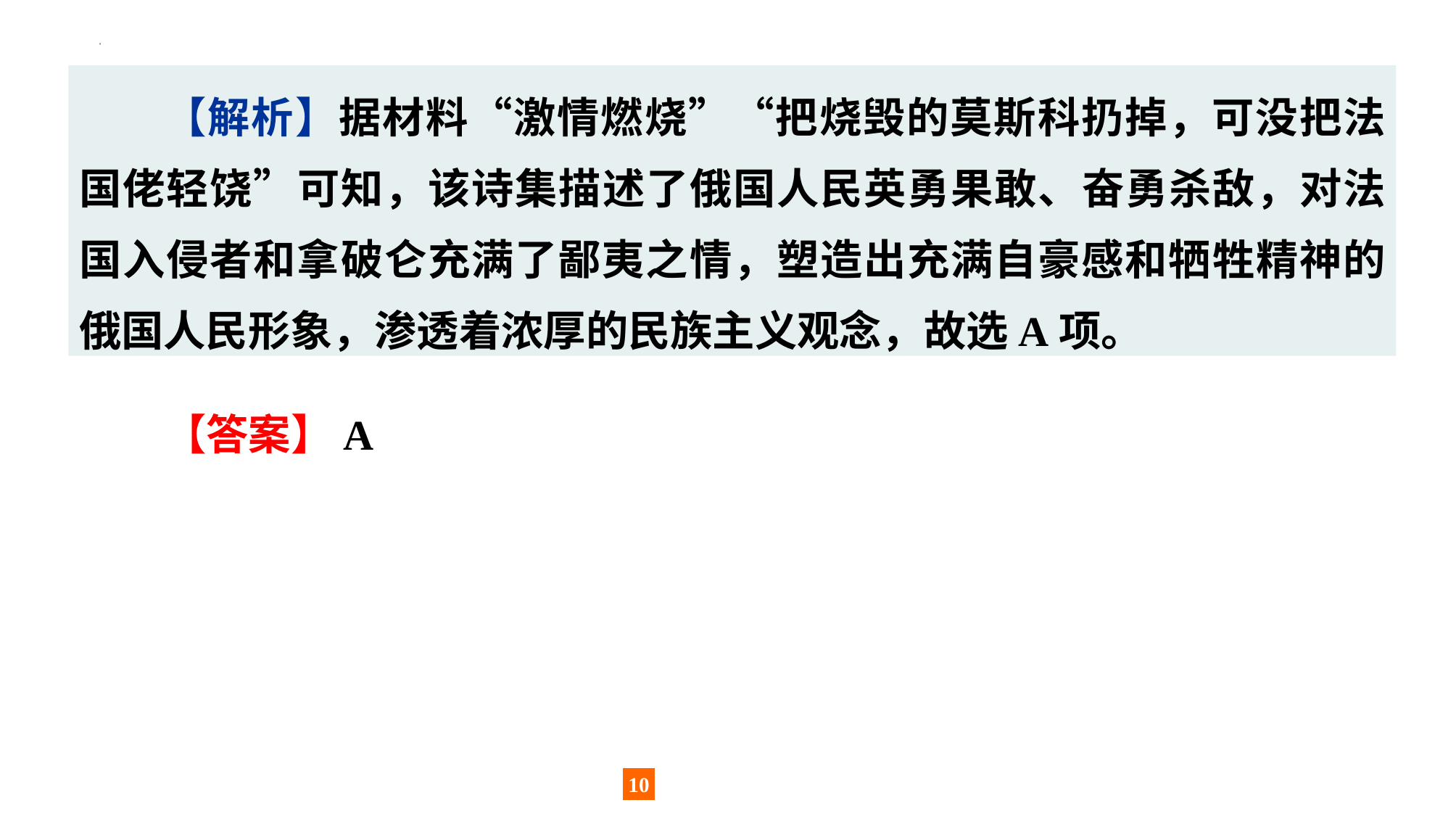

【解析】据材料“激情燃烧”“把烧毁的莫斯科扔掉，可没把法国佬轻饶”可知，该诗集描述了俄国人民英勇果敢、奋勇杀敌，对法国入侵者和拿破仑充满了鄙夷之情，塑造出充满自豪感和牺牲精神的俄国人民形象，渗透着浓厚的民族主义观念，故选A项。
【答案】A
10